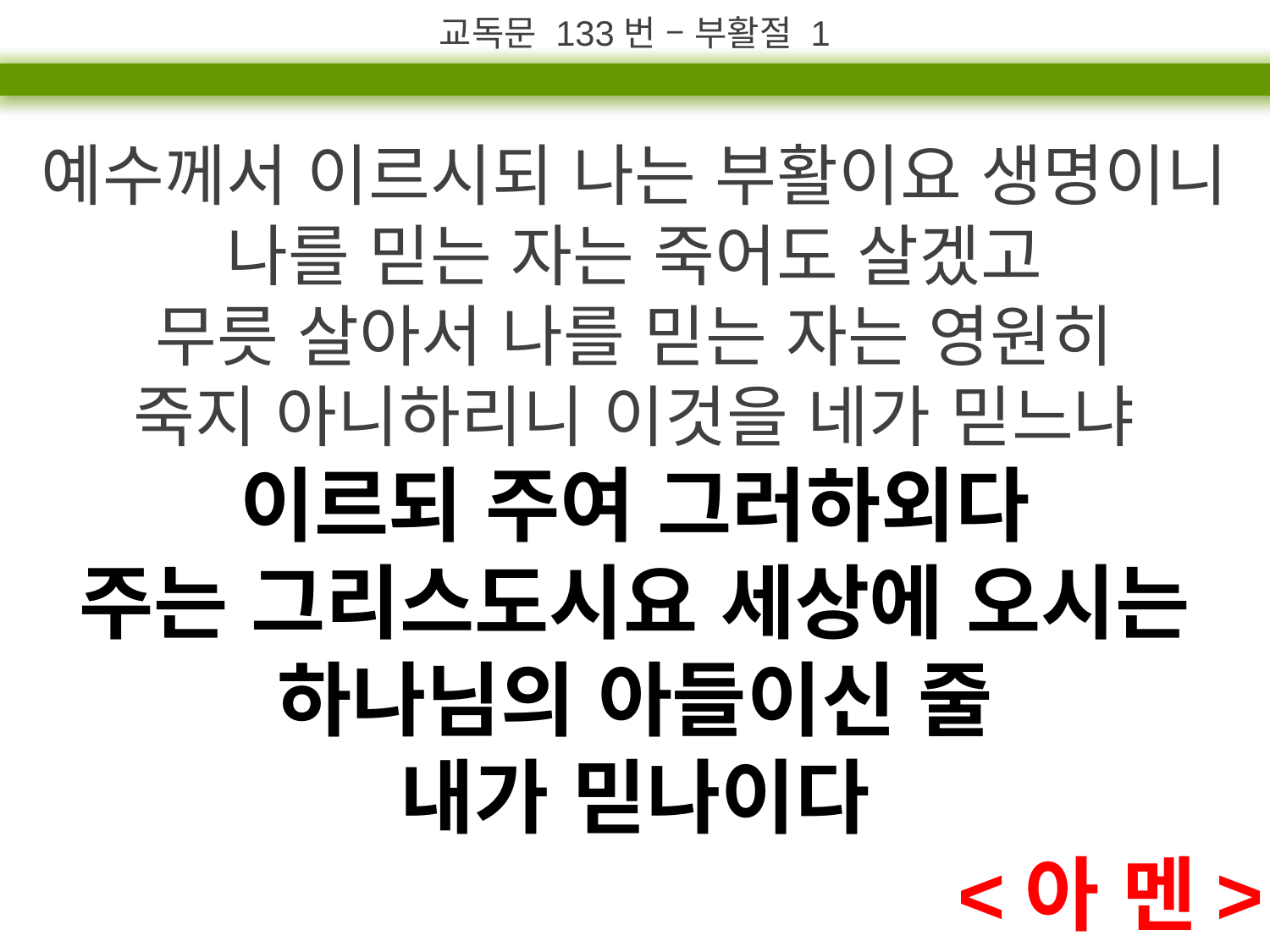

교독문 133번 – 부활절 1

예수께서 이르시되 나는 부활이요 생명이니 나를 믿는 자는 죽어도 살겠고
무릇 살아서 나를 믿는 자는 영원히
죽지 아니하리니 이것을 네가 믿느냐
이르되 주여 그러하외다
주는 그리스도시요 세상에 오시는 하나님의 아들이신 줄
내가 믿나이다
<아 멘>